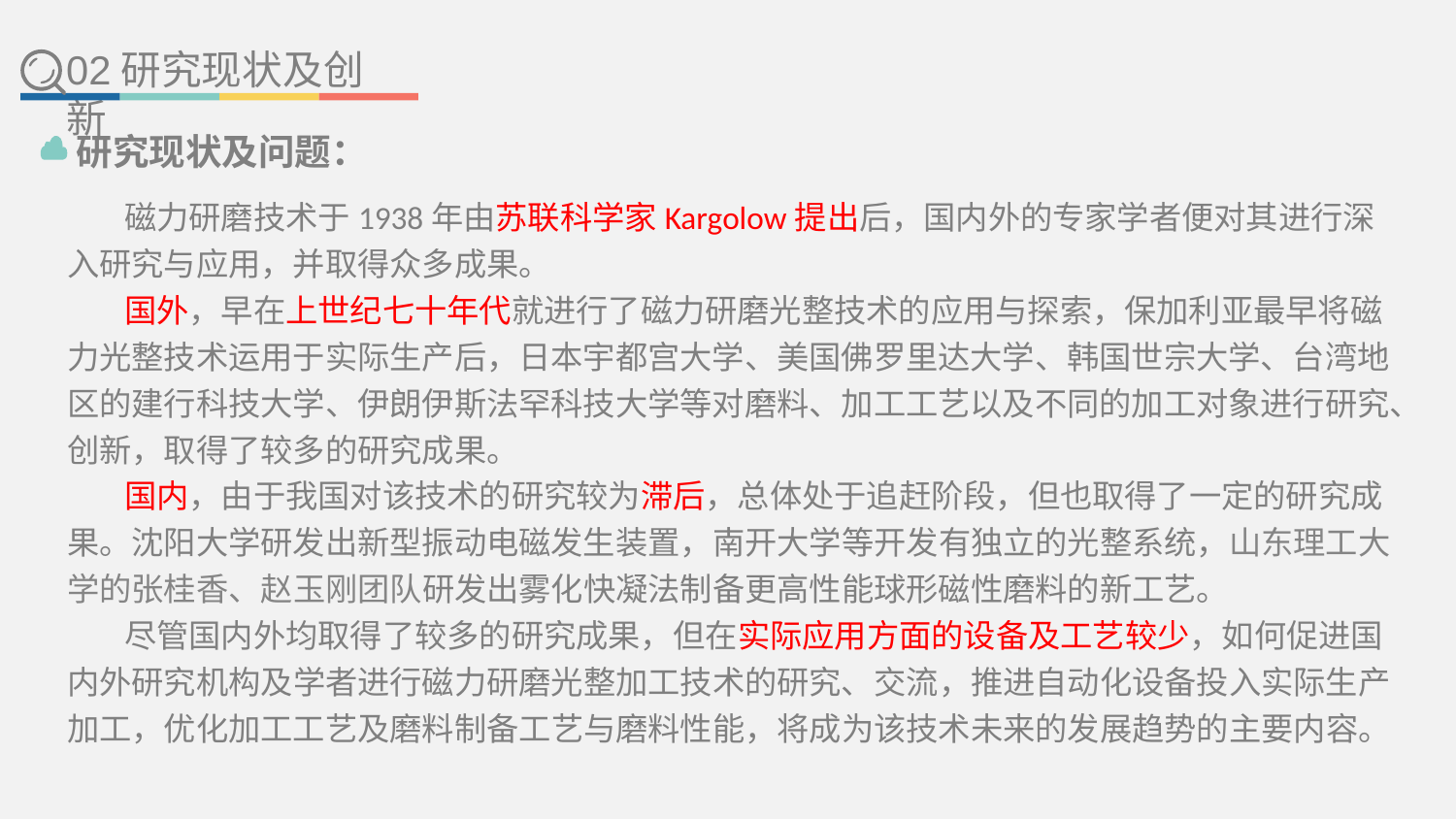

02研究现状及创新

研究现状及问题：

磁力研磨技术于1938年由苏联科学家Kargolow提出后，国内外的专家学者便对其进行深入研究与应用，并取得众多成果。
国外，早在上世纪七十年代就进行了磁力研磨光整技术的应用与探索，保加利亚最早将磁力光整技术运用于实际生产后，日本宇都宫大学、美国佛罗里达大学、韩国世宗大学、台湾地区的建行科技大学、伊朗伊斯法罕科技大学等对磨料、加工工艺以及不同的加工对象进行研究、创新，取得了较多的研究成果。
国内，由于我国对该技术的研究较为滞后，总体处于追赶阶段，但也取得了一定的研究成果。沈阳大学研发出新型振动电磁发生装置，南开大学等开发有独立的光整系统，山东理工大学的张桂香、赵玉刚团队研发出雾化快凝法制备更高性能球形磁性磨料的新工艺。
尽管国内外均取得了较多的研究成果，但在实际应用方面的设备及工艺较少，如何促进国内外研究机构及学者进行磁力研磨光整加工技术的研究、交流，推进自动化设备投入实际生产加工，优化加工工艺及磨料制备工艺与磨料性能，将成为该技术未来的发展趋势的主要内容。